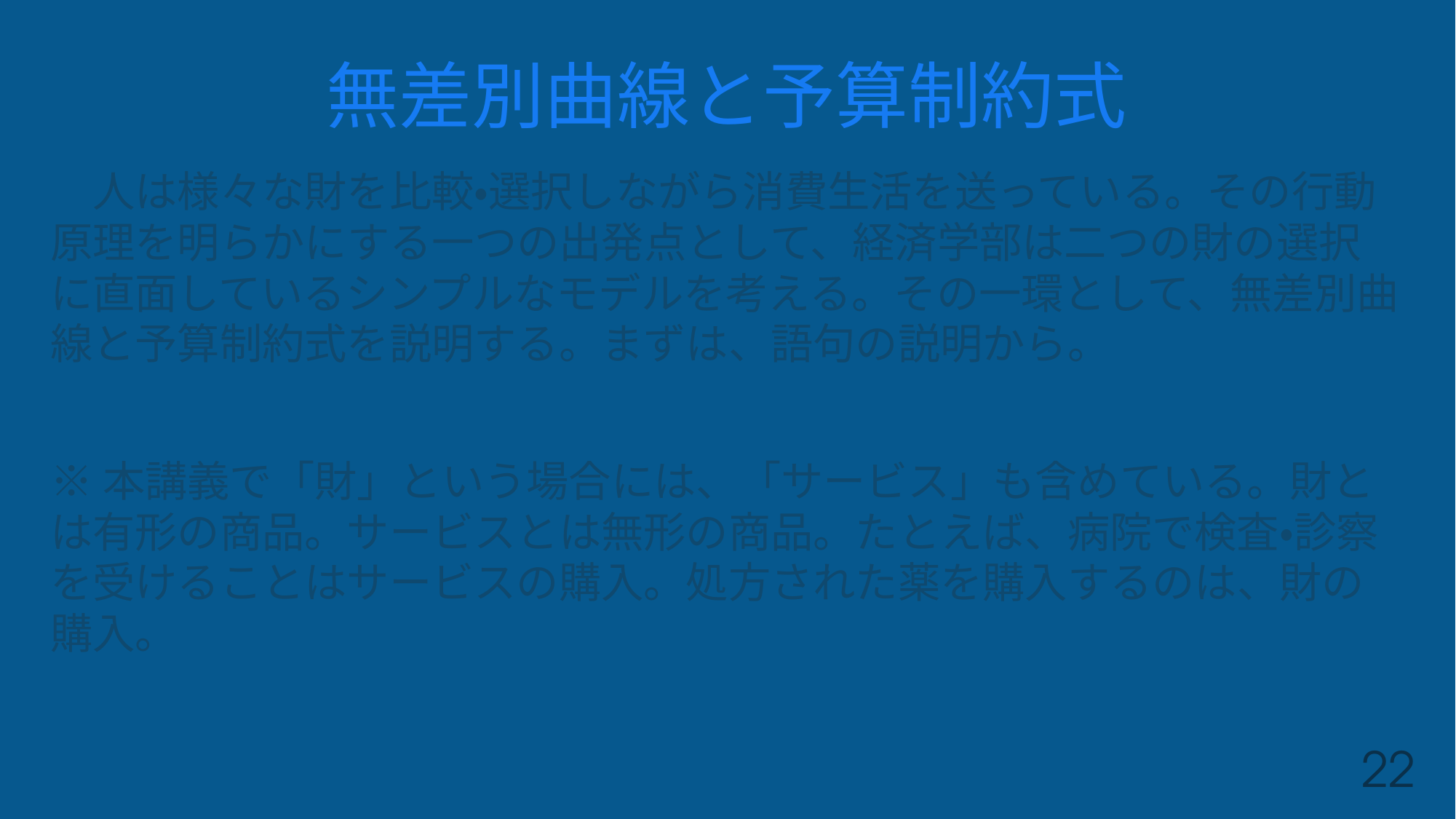

# 無差別曲線と予算制約式
　人は様々な財を比較・選択しながら消費生活を送っている。その行動原理を明らかにする一つの出発点として、経済学部は二つの財の選択に直面しているシンプルなモデルを考える。その一環として、無差別曲線と予算制約式を説明する。まずは、語句の説明から。

※本講義で「財」という場合には、「サービス」も含めている。財とは有形の商品。サービスとは無形の商品。たとえば、病院で検査・診察を受けることはサービスの購入。処方された薬を購入するのは、財の購入。

22